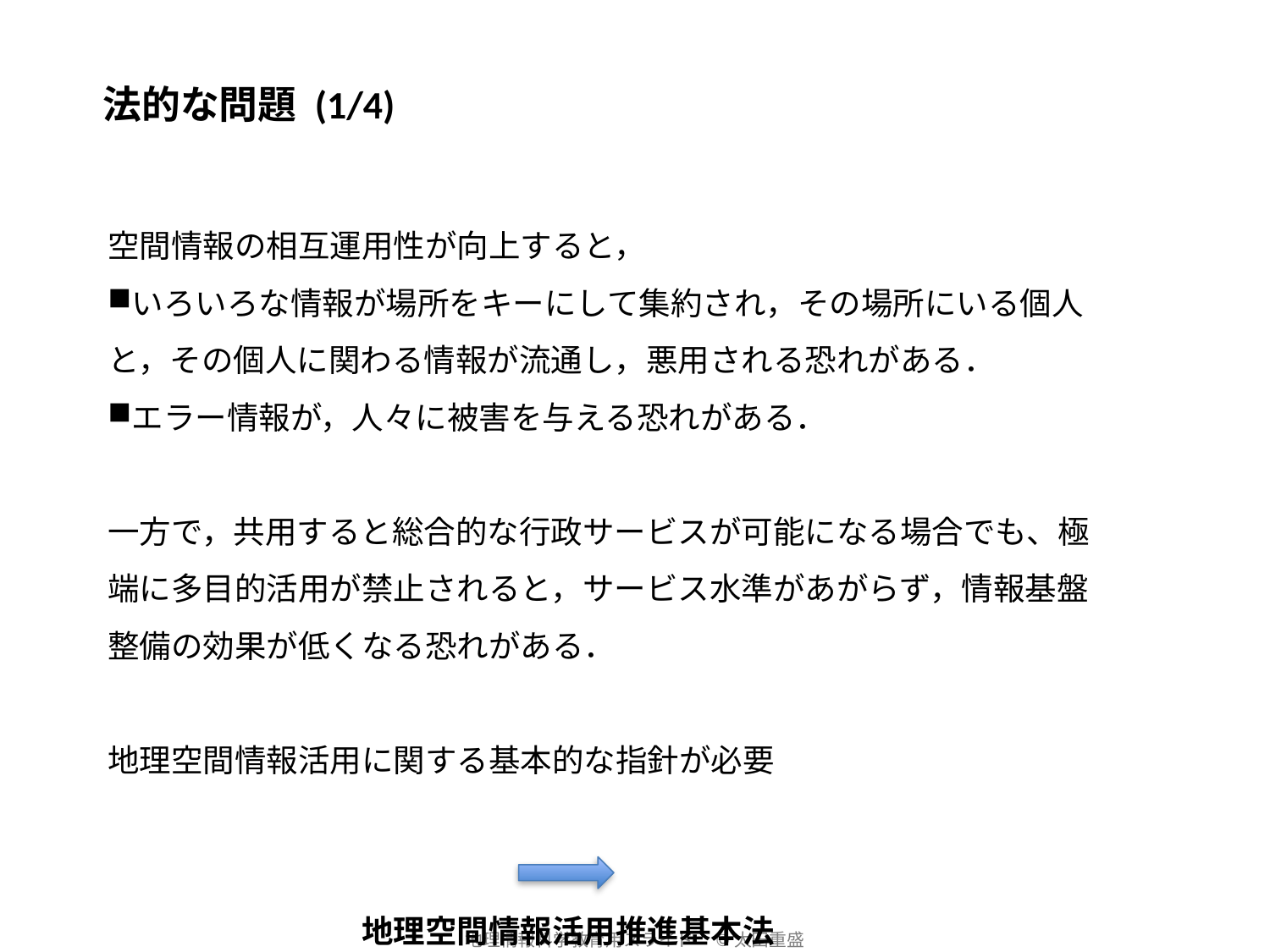

法的な問題 (1/4)
空間情報の相互運用性が向上すると，
いろいろな情報が場所をキーにして集約され，その場所にいる個人と，その個人に関わる情報が流通し，悪用される恐れがある．
エラー情報が，人々に被害を与える恐れがある．

一方で，共用すると総合的な行政サービスが可能になる場合でも、極端に多目的活用が禁止されると，サービス水準があがらず，情報基盤整備の効果が低くなる恐れがある．

地理空間情報活用に関する基本的な指針が必要

									地理空間情報活用推進基本法